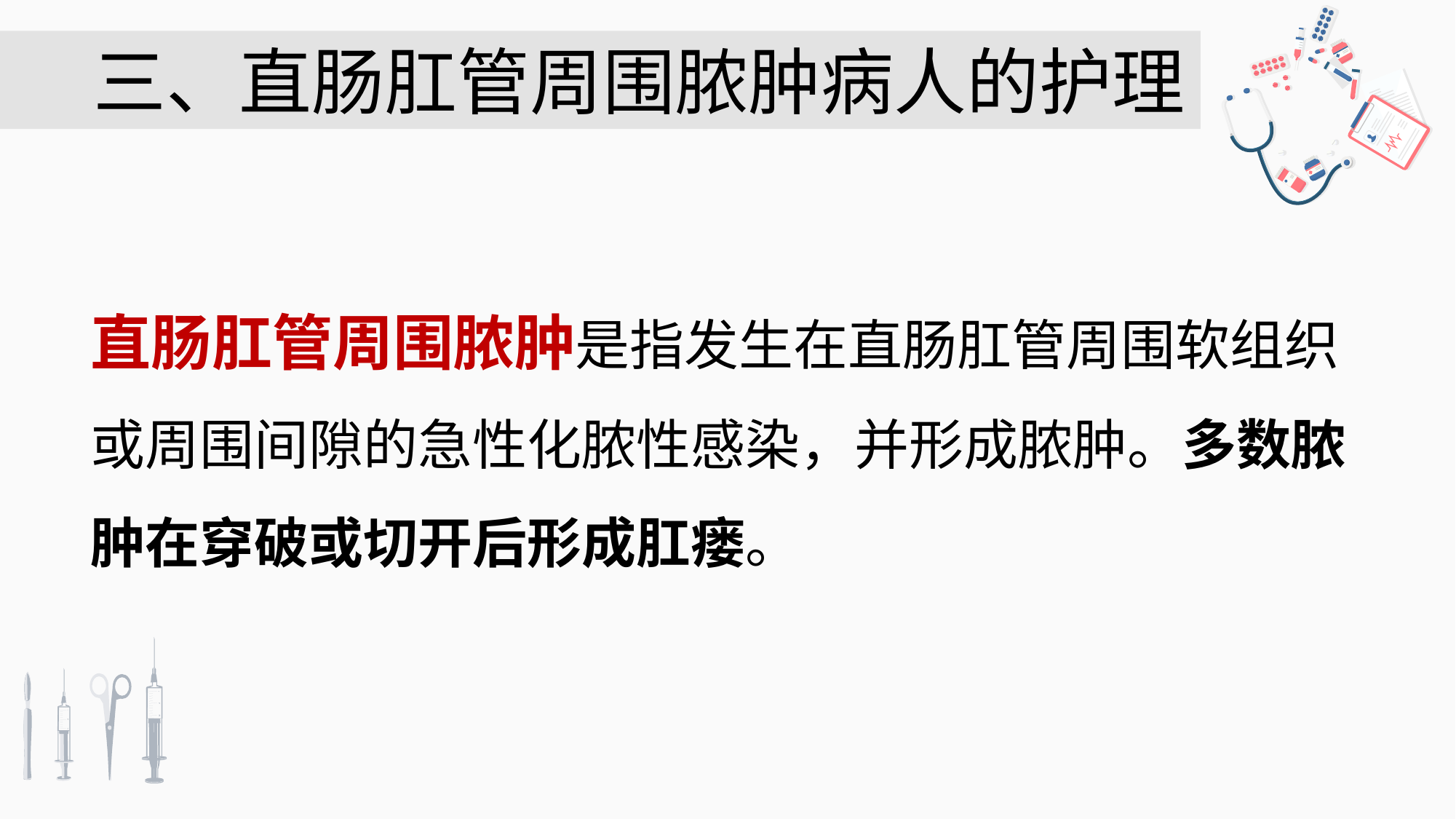

三、直肠肛管周围脓肿病人的护理
直肠肛管周围脓肿是指发生在直肠肛管周围软组织或周围间隙的急性化脓性感染，并形成脓肿。多数脓肿在穿破或切开后形成肛瘘。